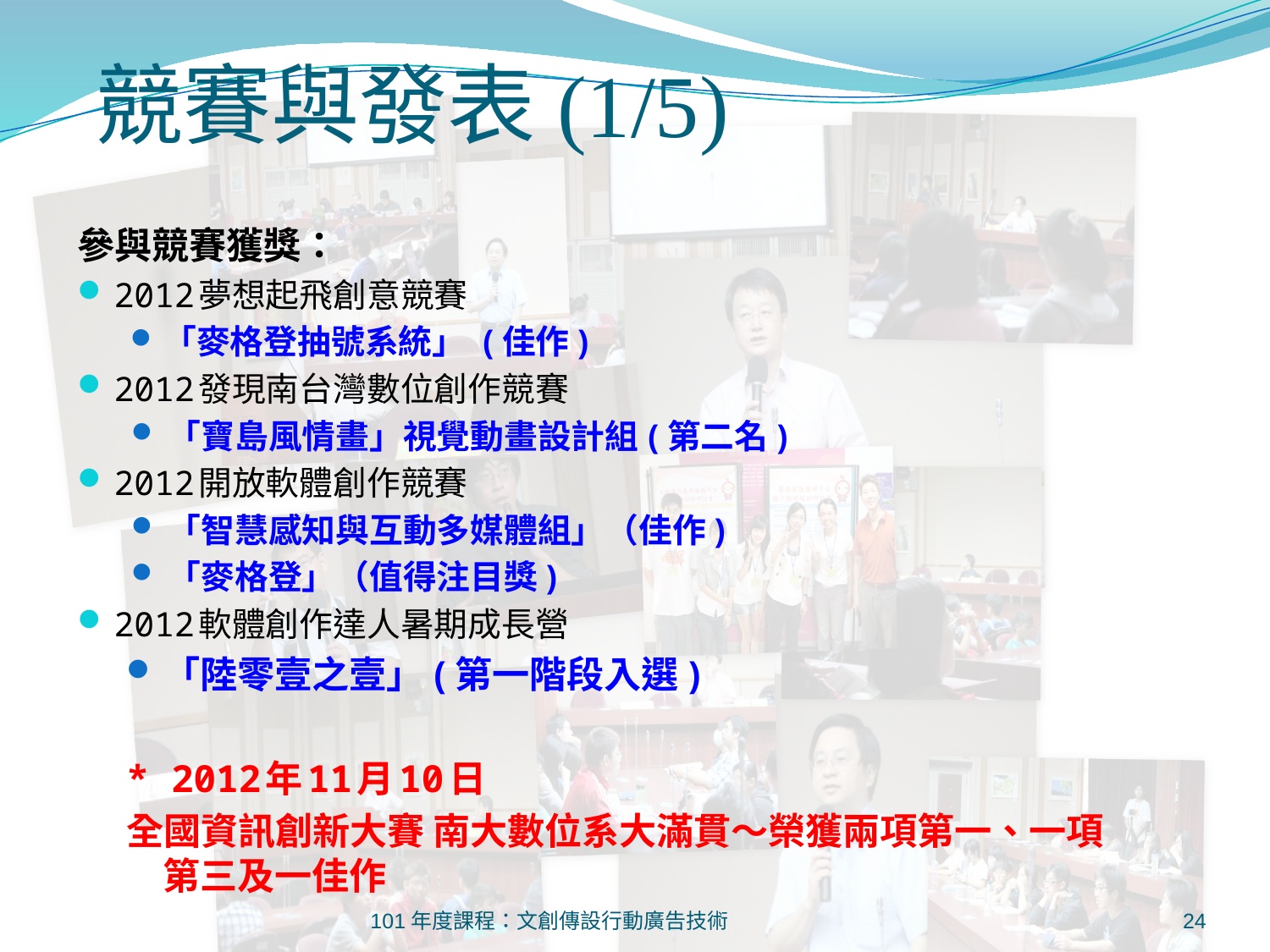

競賽與發表(1/5)
參與競賽獲獎：
2012夢想起飛創意競賽
「麥格登抽號系統」 (佳作)
2012發現南台灣數位創作競賽
「寶島風情畫」視覺動畫設計組(第二名)
2012開放軟體創作競賽
「智慧感知與互動多媒體組」（佳作)
「麥格登」（值得注目獎)
2012軟體創作達人暑期成長營
「陸零壹之壹」(第一階段入選)

* 2012年11月10日
全國資訊創新大賽 南大數位系大滿貫～榮獲兩項第一、一項第三及一佳作

101年度課程：文創傳設行動廣告技術
24